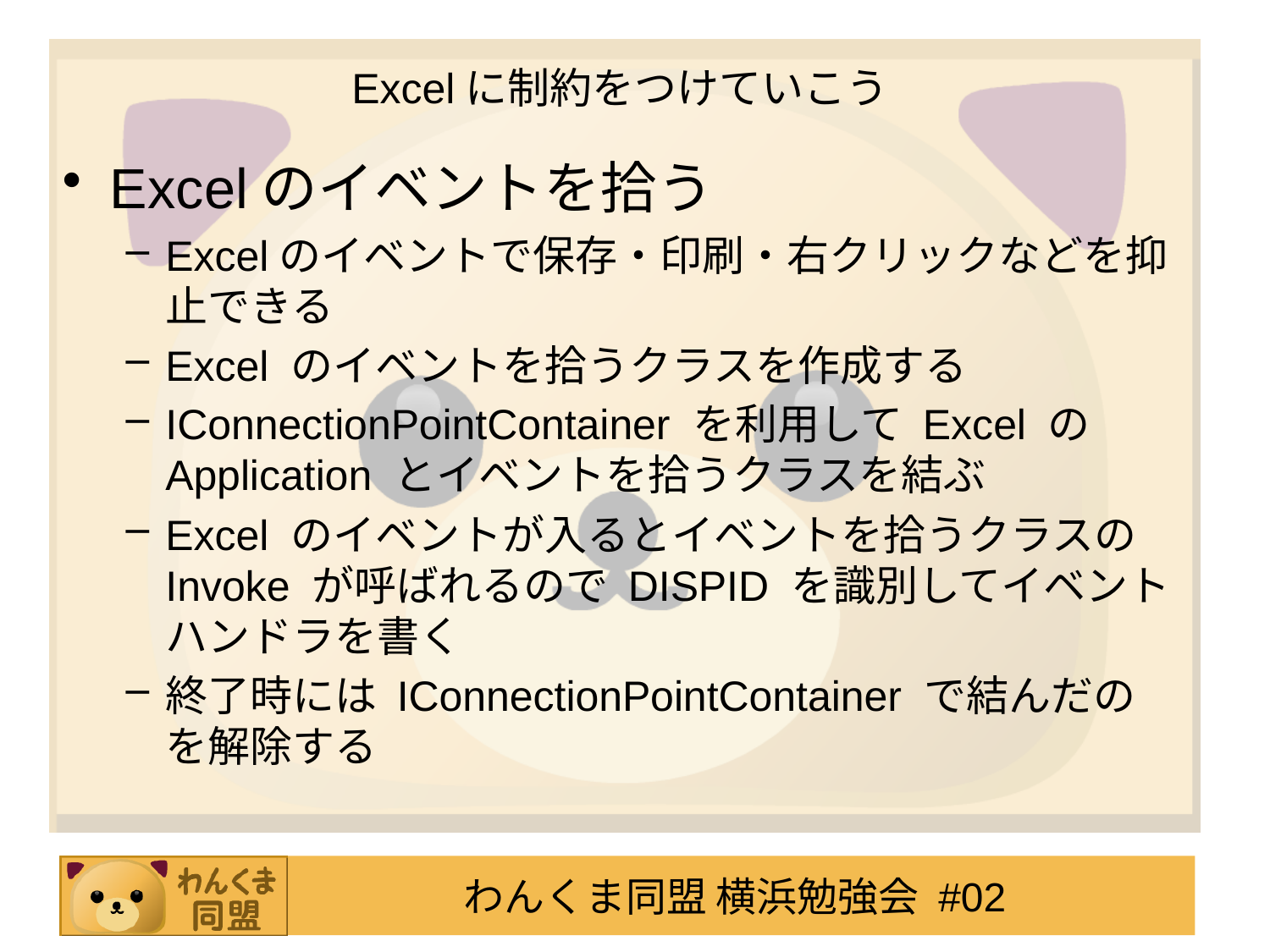

# Excelに制約をつけていこう
Excelのイベントを拾う
Excelのイベントで保存・印刷・右クリックなどを抑止できる
Excel のイベントを拾うクラスを作成する
IConnectionPointContainer を利用して Excel の Application とイベントを拾うクラスを結ぶ
Excel のイベントが入るとイベントを拾うクラスの Invoke が呼ばれるので DISPID を識別してイベントハンドラを書く
終了時には IConnectionPointContainer で結んだのを解除する